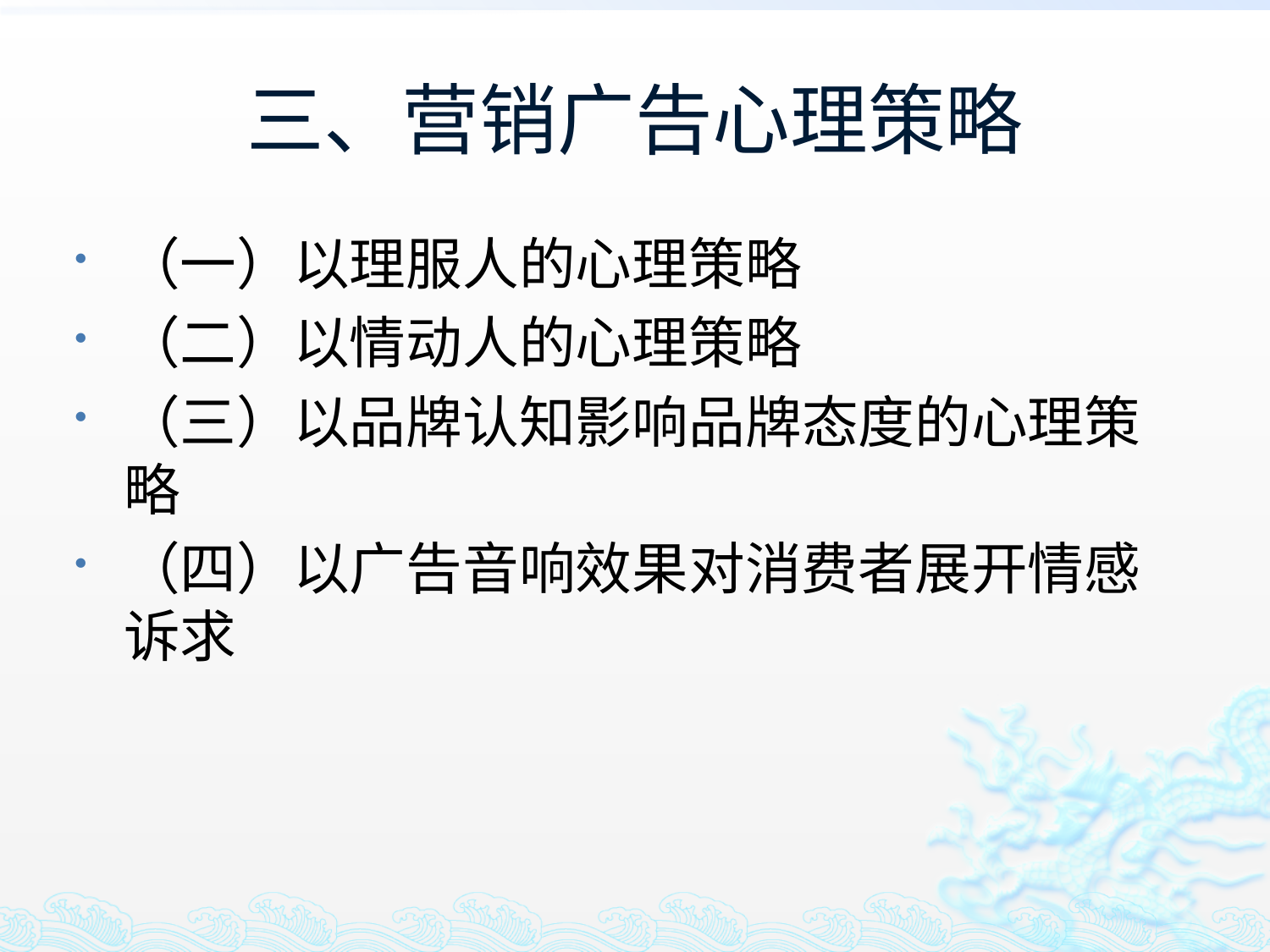

# 三、营销广告心理策略
（一）以理服人的心理策略
（二）以情动人的心理策略
（三）以品牌认知影响品牌态度的心理策略
（四）以广告音响效果对消费者展开情感诉求